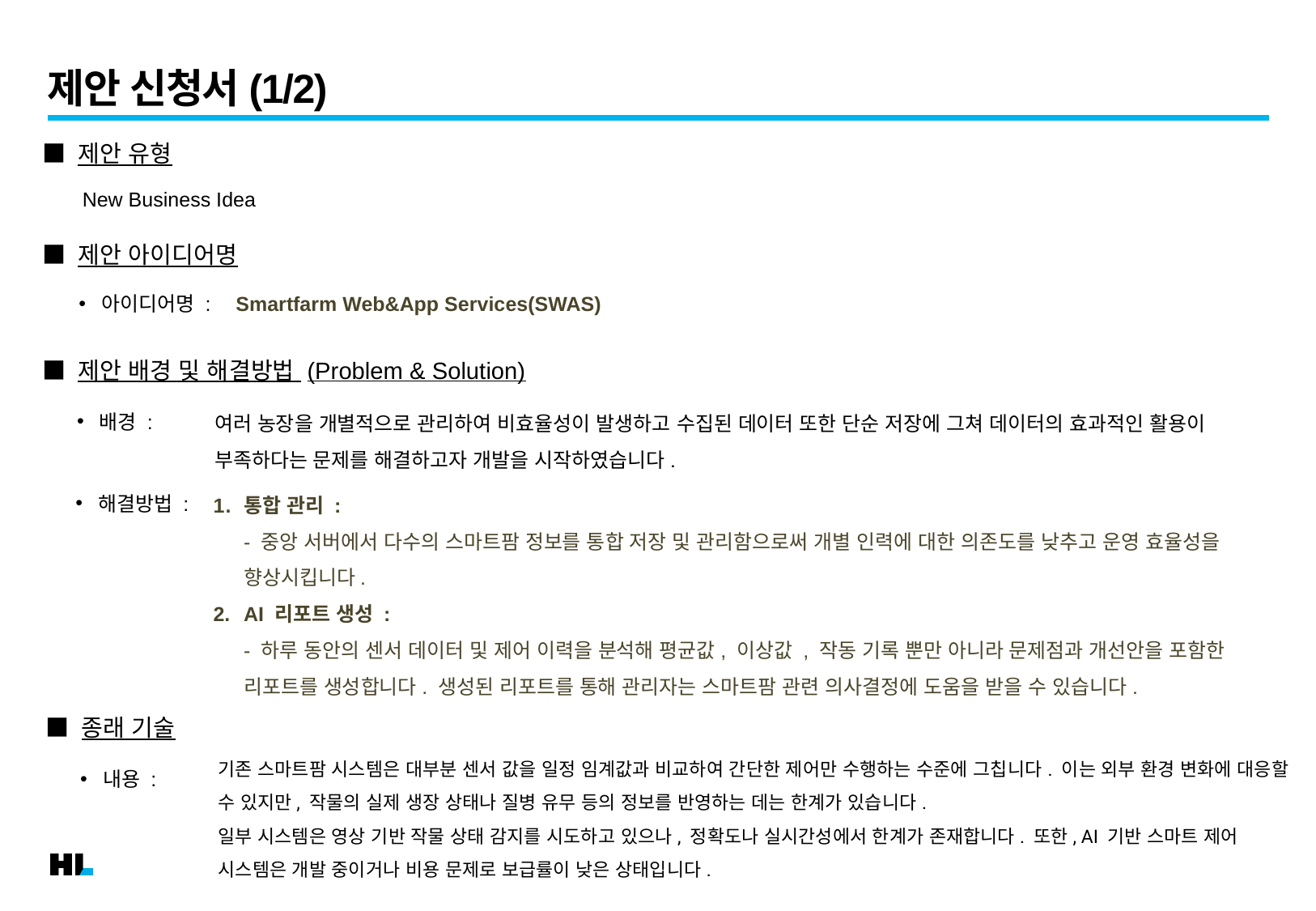

# 제안 신청서(1/2)
■ 제안 유형
New Business Idea
■ 제안 아이디어명
Smartfarm Web&App Services(SWAS)
아이디어명 :
■ 제안 배경 및 해결방법 (Problem & Solution)
배경 :
여러 농장을 개별적으로 관리하여 비효율성이 발생하고 수집된 데이터 또한 단순 저장에 그쳐 데이터의 효과적인 활용이 부족하다는 문제를 해결하고자 개발을 시작하였습니다.
해결방법 :
통합 관리 :
- 중앙 서버에서 다수의 스마트팜 정보를 통합 저장 및 관리함으로써 개별 인력에 대한 의존도를 낮추고 운영 효율성을 향상시킵니다.
AI 리포트 생성 :
- 하루 동안의 센서 데이터 및 제어 이력을 분석해 평균값, 이상값 , 작동 기록 뿐만 아니라 문제점과 개선안을 포함한 리포트를 생성합니다. 생성된 리포트를 통해 관리자는 스마트팜 관련 의사결정에 도움을 받을 수 있습니다.
■ 종래 기술
기존 스마트팜 시스템은 대부분 센서 값을 일정 임계값과 비교하여 간단한 제어만 수행하는 수준에 그칩니다. 이는 외부 환경 변화에 대응할 수 있지만, 작물의 실제 생장 상태나 질병 유무 등의 정보를 반영하는 데는 한계가 있습니다.
일부 시스템은 영상 기반 작물 상태 감지를 시도하고 있으나, 정확도나 실시간성에서 한계가 존재합니다. 또한, AI 기반 스마트 제어 시스템은 개발 중이거나 비용 문제로 보급률이 낮은 상태입니다.
내용 :